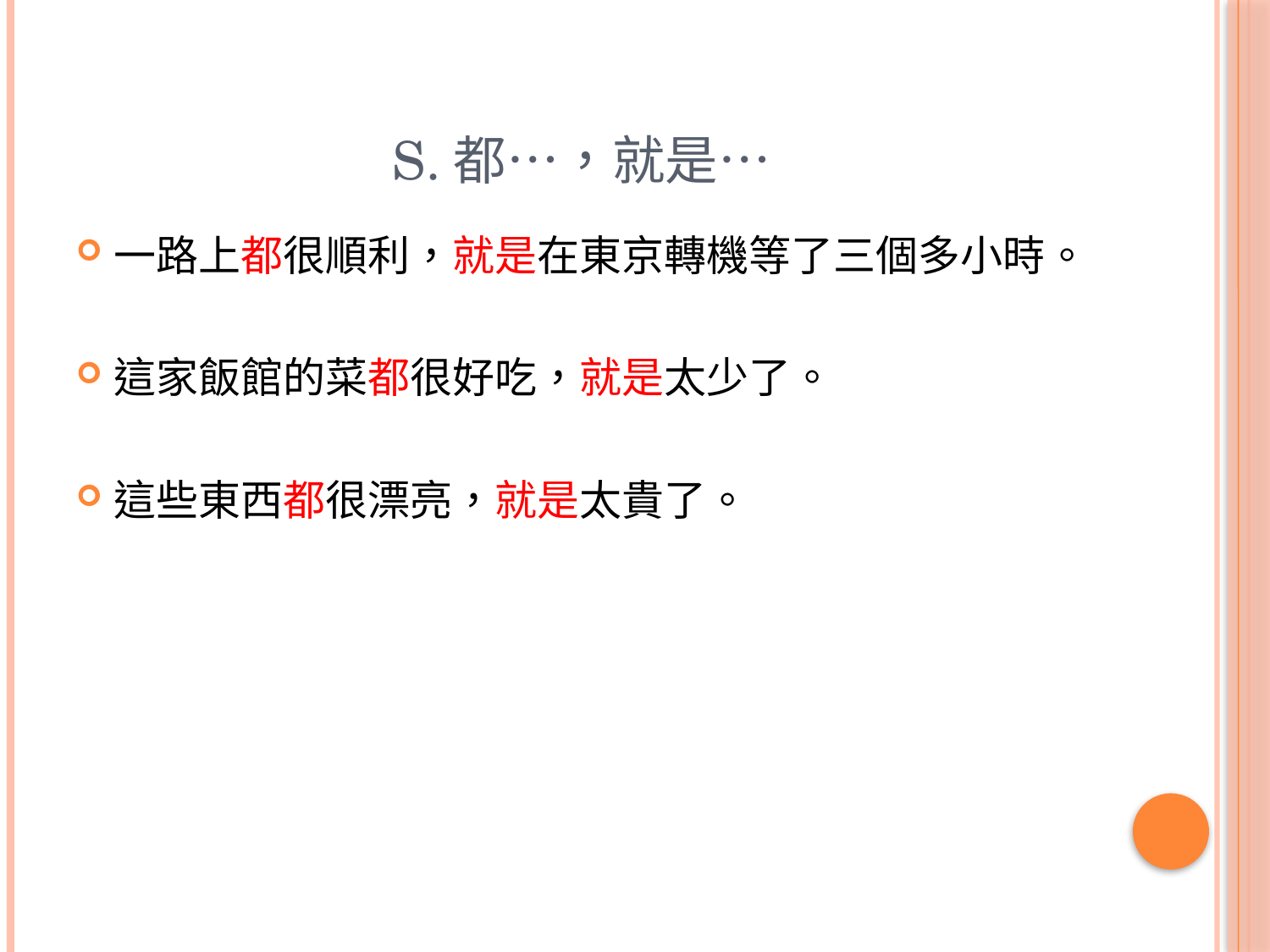

# S.都…，就是…
一路上都很順利，就是在東京轉機等了三個多小時。

這家飯館的菜都很好吃，就是太少了。

這些東西都很漂亮，就是太貴了。